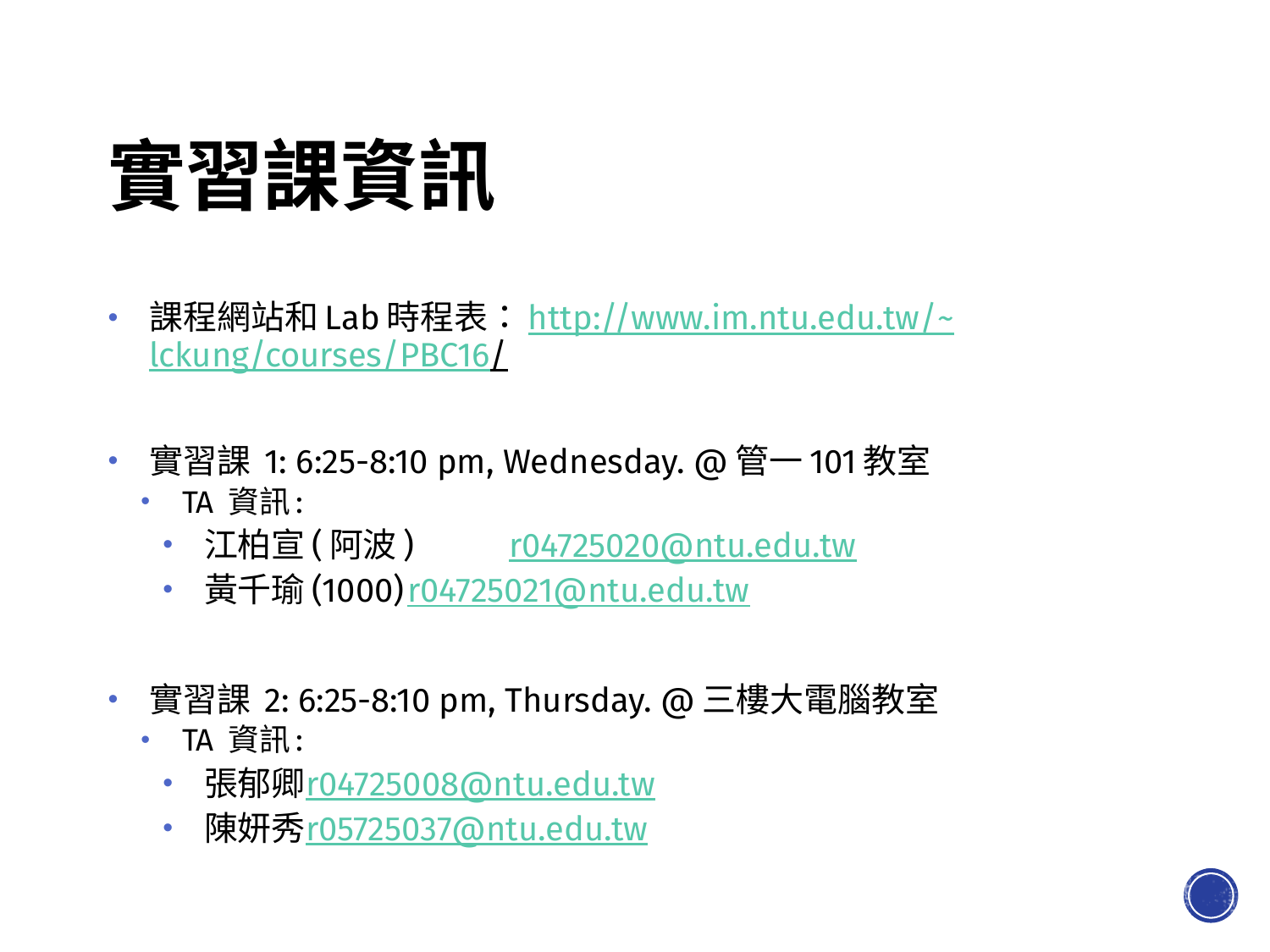

# 實習課資訊
課程網站和Lab時程表：http://www.im.ntu.edu.tw/~lckung/courses/PBC16/

實習課 1: 6:25-8:10 pm, Wednesday. @管一101教室
TA 資訊:
江柏宣(阿波)	r04725020@ntu.edu.tw
黃千瑜(1000)	r04725021@ntu.edu.tw

實習課 2: 6:25-8:10 pm, Thursday. @三樓大電腦教室
TA 資訊:
張郁卿	r04725008@ntu.edu.tw
陳妍秀	r05725037@ntu.edu.tw